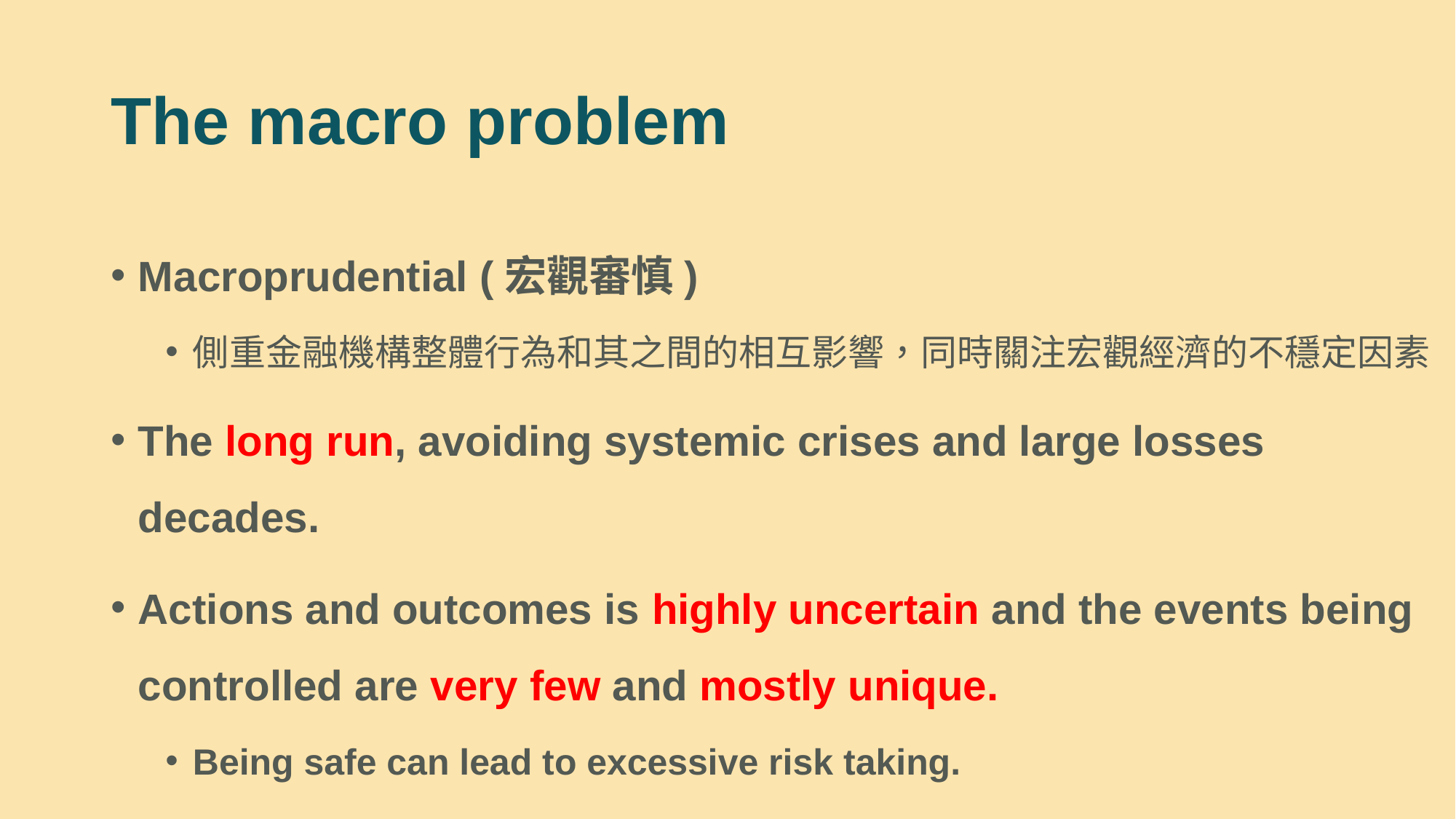

# The macro problem
Macroprudential (宏觀審慎)
側重金融機構整體行為和其之間的相互影響，同時關注宏觀經濟的不穩定因素
The long run, avoiding systemic crises and large losses decades.
Actions and outcomes is highly uncertain and the events being controlled are very few and mostly unique.
Being safe can lead to excessive risk taking.